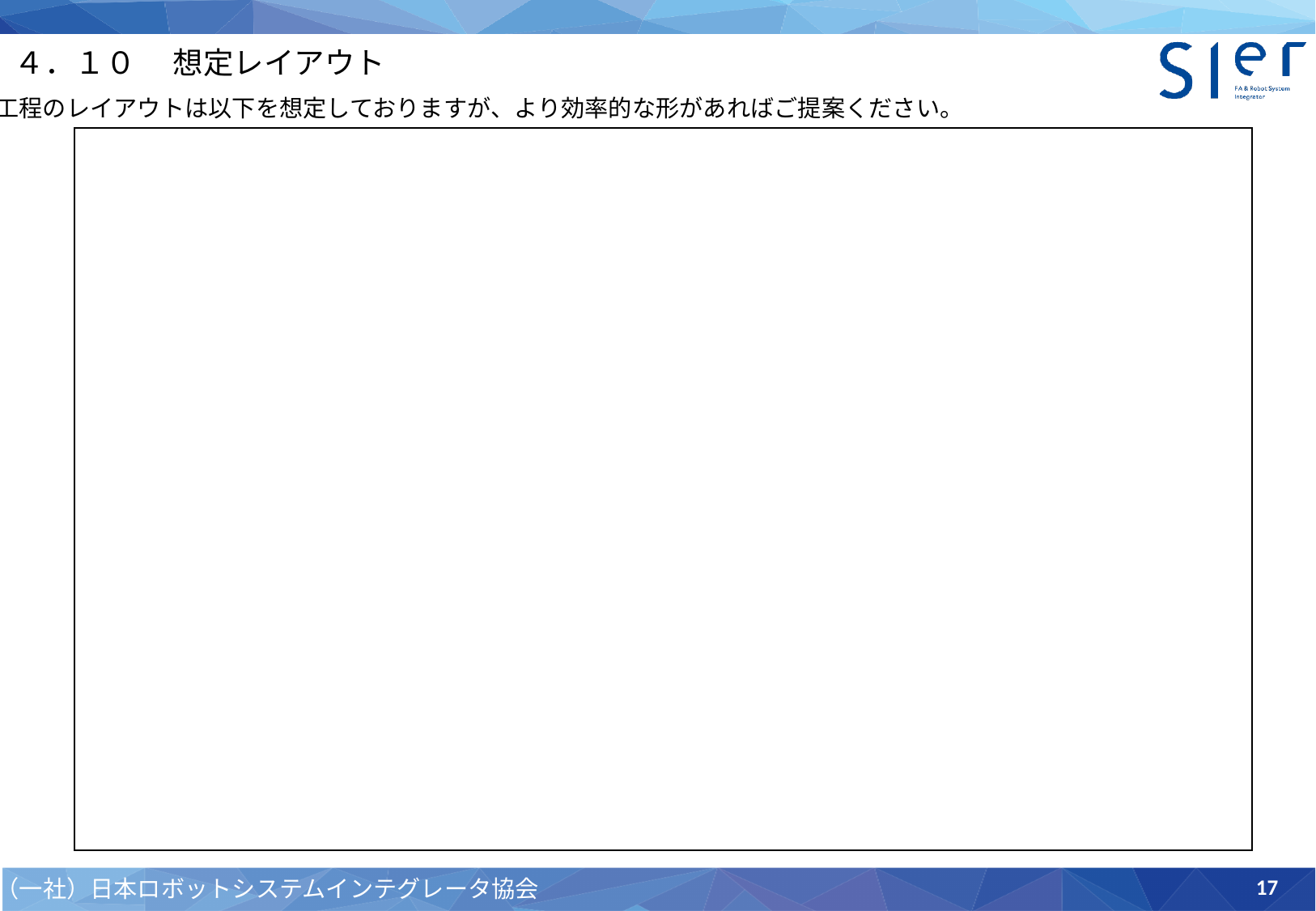

４．１０ 　想定レイアウト
工程のレイアウトは以下を想定しておりますが、より効率的な形があればご提案ください。

17